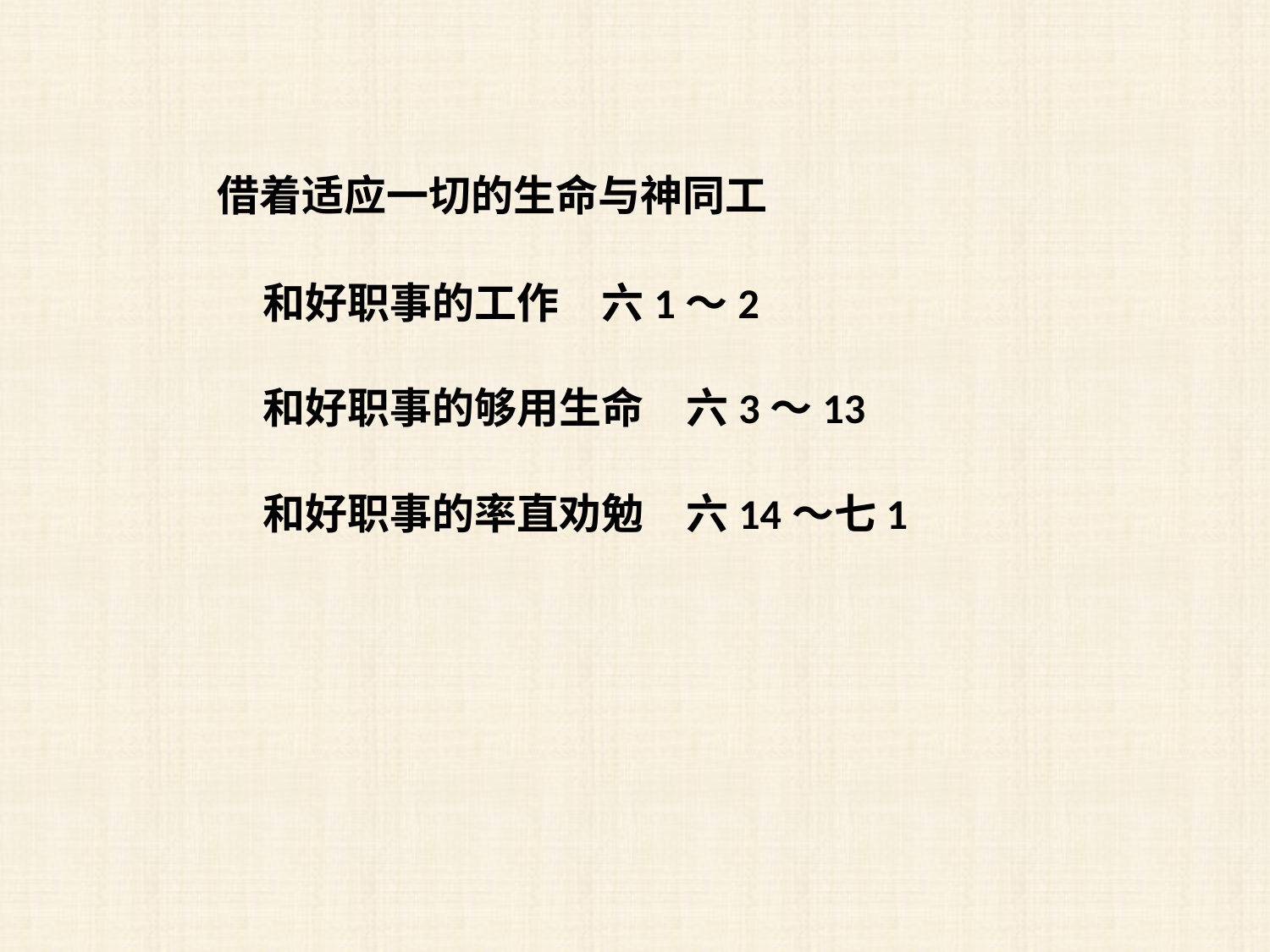

借着适应一切的生命与神同工
和好职事的工作　六1～2
和好职事的够用生命　六3～13
和好职事的率直劝勉　六14～七1